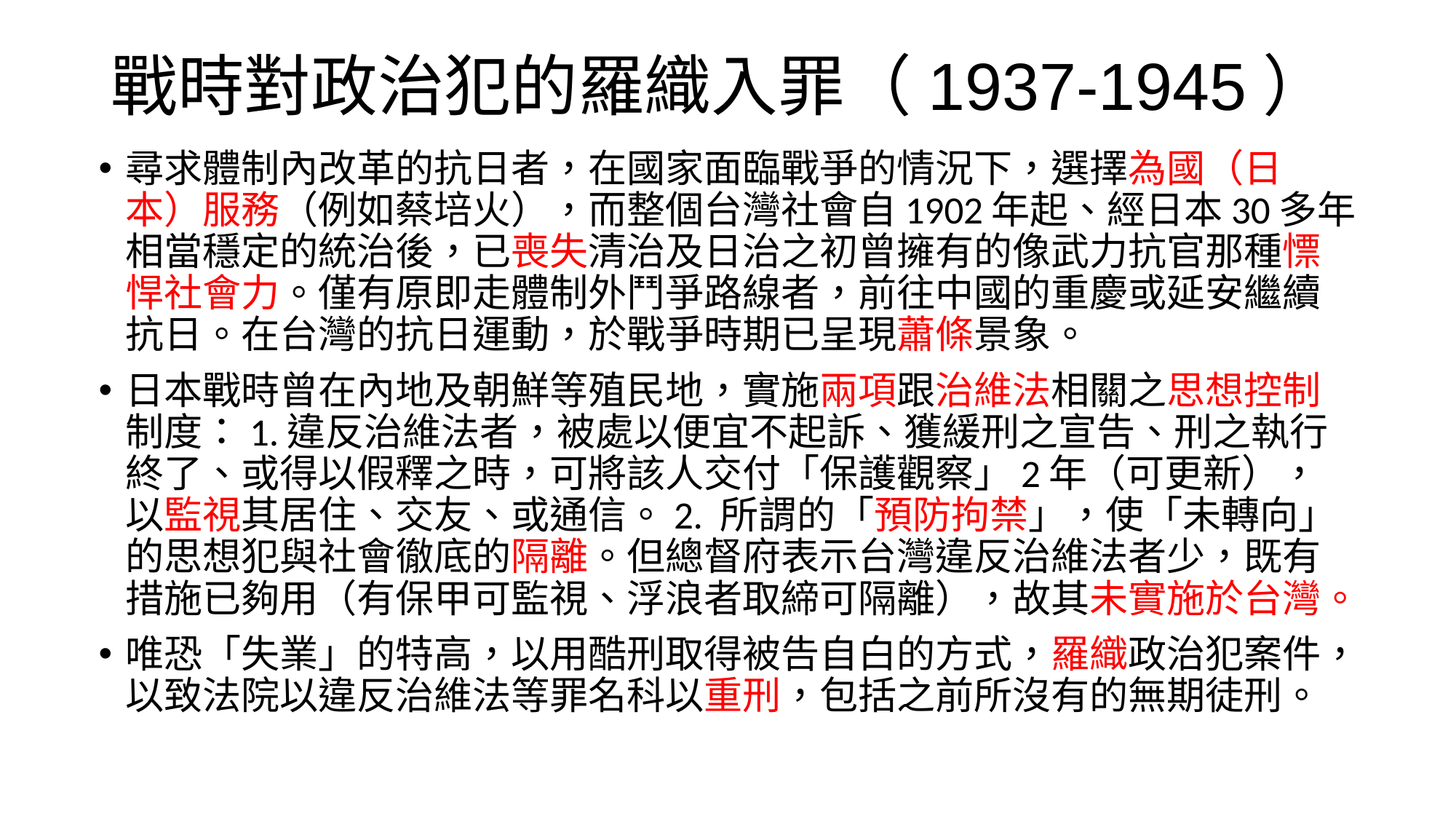

# 戰時對政治犯的羅織入罪（1937-1945）
尋求體制內改革的抗日者，在國家面臨戰爭的情況下，選擇為國（日本）服務（例如蔡培火），而整個台灣社會自1902年起、經日本30多年相當穩定的統治後，已喪失清治及日治之初曾擁有的像武力抗官那種慓悍社會力。僅有原即走體制外鬥爭路線者，前往中國的重慶或延安繼續抗日。在台灣的抗日運動，於戰爭時期已呈現蕭條景象。
日本戰時曾在內地及朝鮮等殖民地，實施兩項跟治維法相關之思想控制制度：1.違反治維法者，被處以便宜不起訴、獲緩刑之宣告、刑之執行終了、或得以假釋之時，可將該人交付「保護觀察」2年（可更新），以監視其居住、交友、或通信。2. 所謂的「預防拘禁」，使「未轉向」的思想犯與社會徹底的隔離。但總督府表示台灣違反治維法者少，既有措施已夠用（有保甲可監視、浮浪者取締可隔離），故其未實施於台灣。
唯恐「失業」的特高，以用酷刑取得被告自白的方式，羅織政治犯案件，以致法院以違反治維法等罪名科以重刑，包括之前所沒有的無期徒刑。